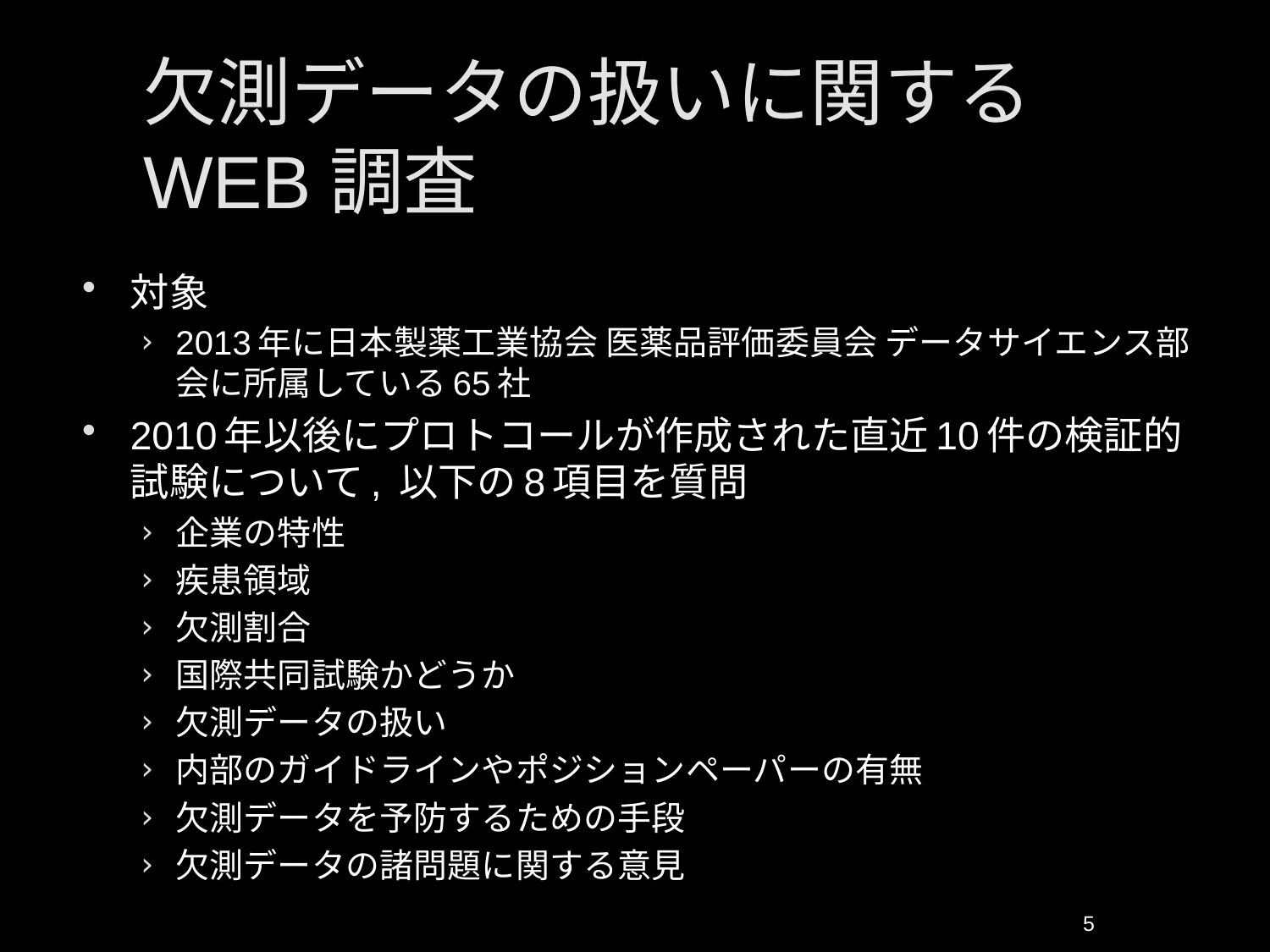

# 欠測データの扱いに関する WEB調査
対象
2013年に日本製薬工業協会 医薬品評価委員会 データサイエンス部会に所属している65社
2010年以後にプロトコールが作成された直近10件の検証的試験について, 以下の8項目を質問
企業の特性
疾患領域
欠測割合
国際共同試験かどうか
欠測データの扱い
内部のガイドラインやポジションペーパーの有無
欠測データを予防するための手段
欠測データの諸問題に関する意見
5